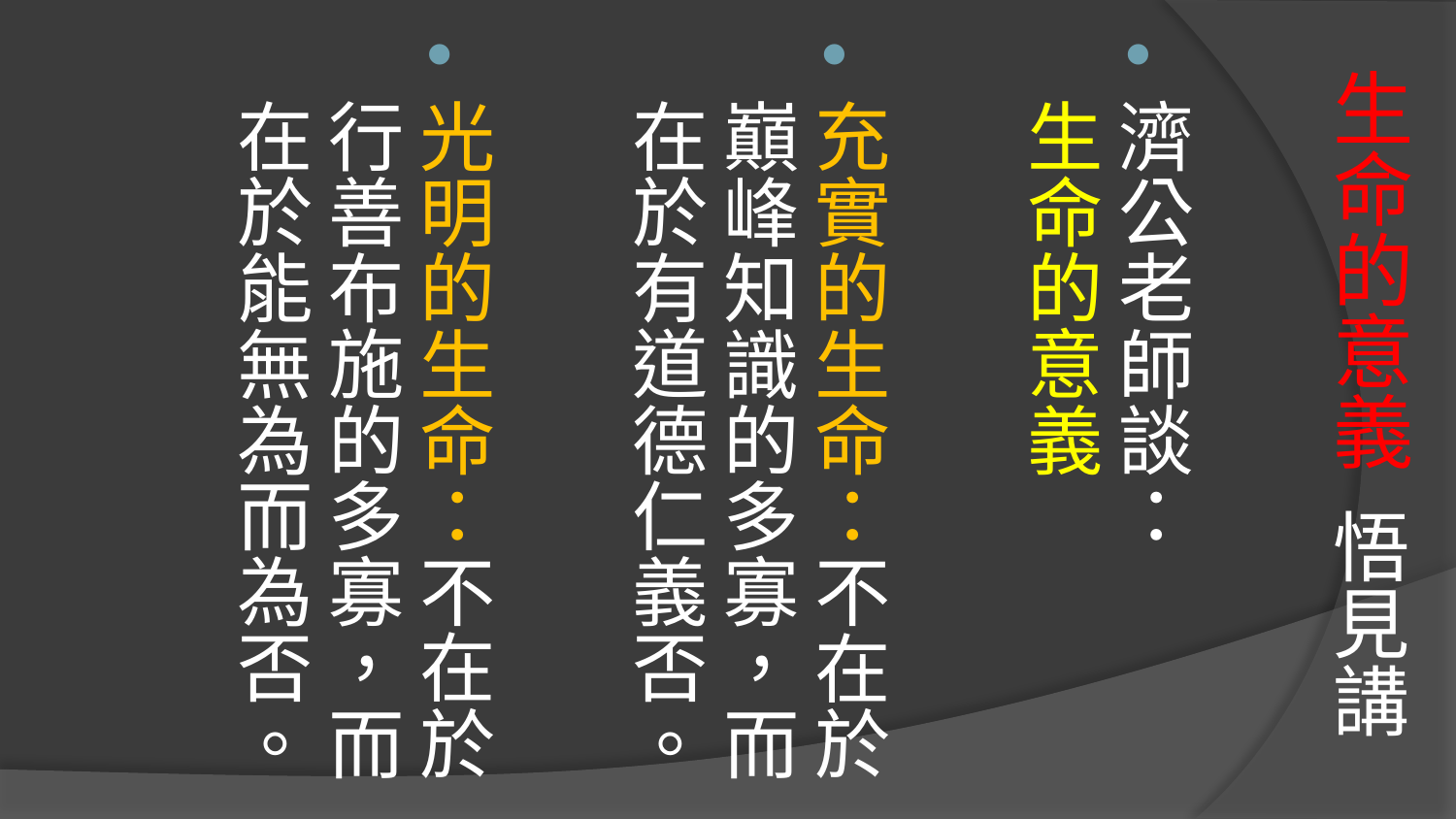

# 生命的意義  悟見講
濟公老師談：              生命的意義

充實的生命：不在於巔峰知識的多寡，而在於有道德仁義否。

光明的生命：不在於行善布施的多寡，而在於能無為而為否。